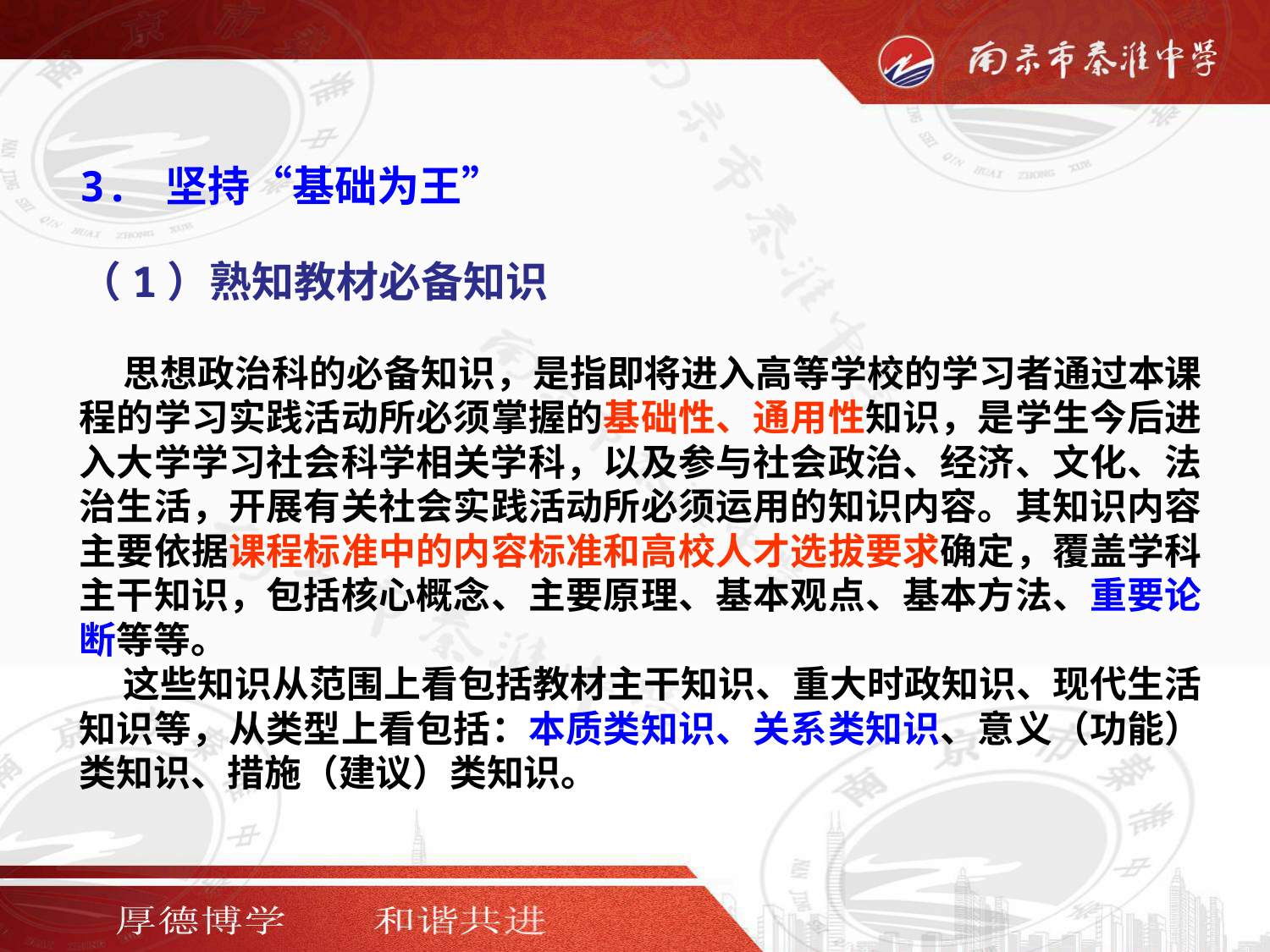

3. 坚持“基础为王”

（1）熟知教材必备知识

    思想政治科的必备知识，是指即将进入高等学校的学习者通过本课程的学习实践活动所必须掌握的基础性、通用性知识，是学生今后进入大学学习社会科学相关学科，以及参与社会政治、经济、文化、法治生活，开展有关社会实践活动所必须运用的知识内容。其知识内容主要依据课程标准中的内容标准和高校人才选拔要求确定，覆盖学科主干知识，包括核心概念、主要原理、基本观点、基本方法、重要论断等等。
    这些知识从范围上看包括教材主干知识、重大时政知识、现代生活知识等，从类型上看包括：本质类知识、关系类知识、意义（功能）类知识、措施（建议）类知识。
#